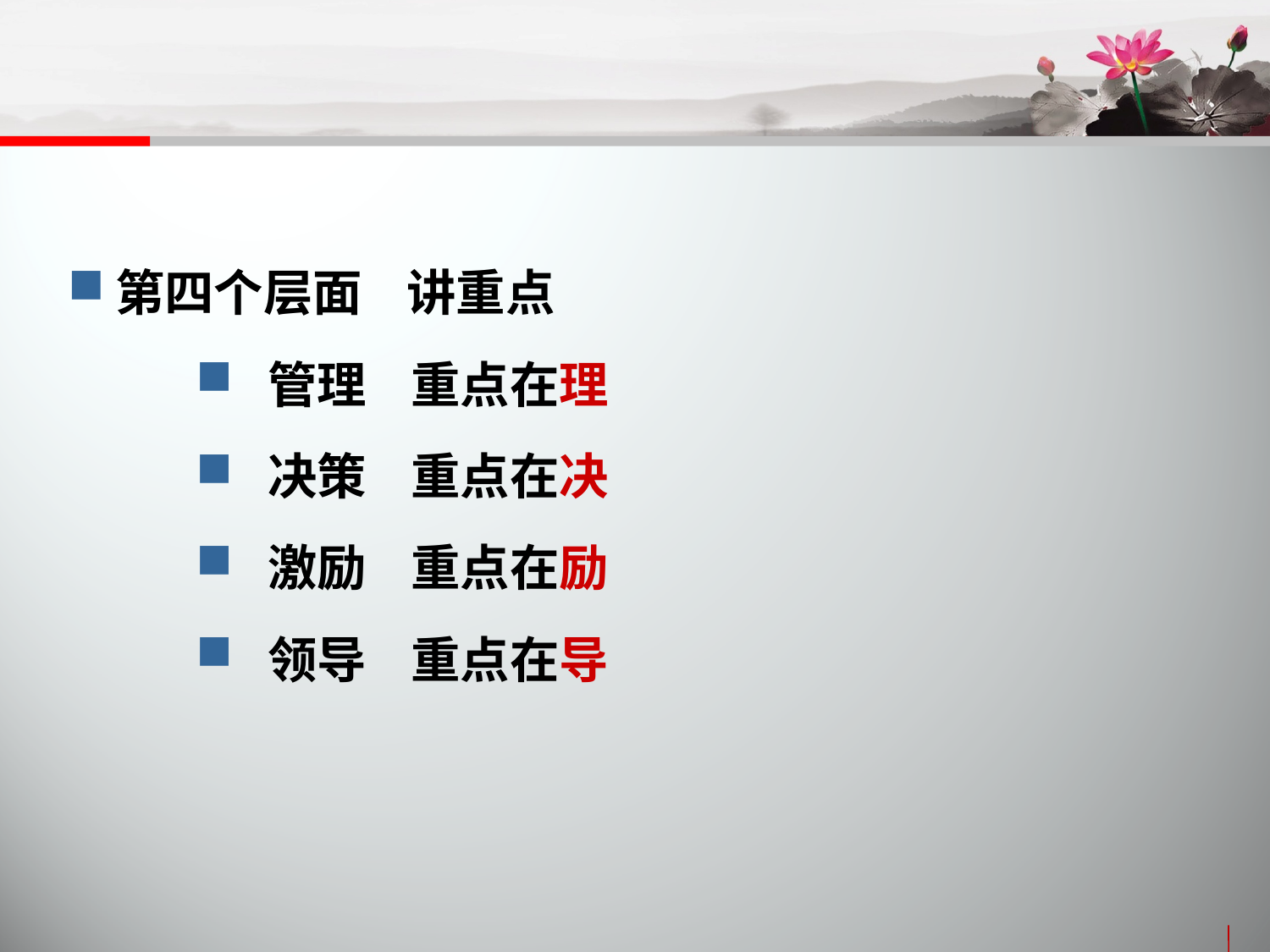

第四个层面    讲重点
  管理    重点在理
  决策    重点在决
  激励    重点在励
  领导    重点在导